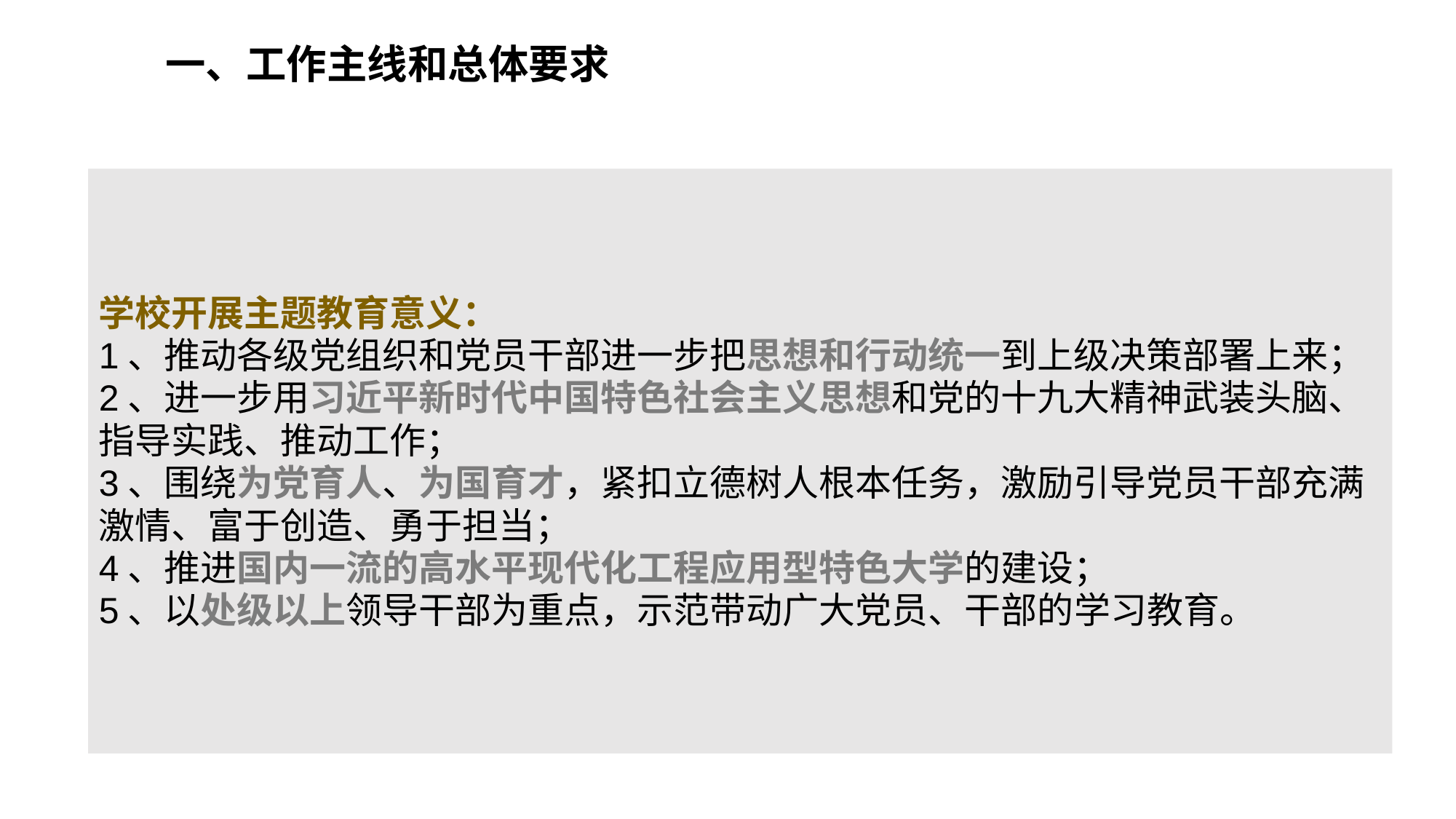

一、工作主线和总体要求
学校开展主题教育意义：
1、推动各级党组织和党员干部进一步把思想和行动统一到上级决策部署上来；
2、进一步用习近平新时代中国特色社会主义思想和党的十九大精神武装头脑、指导实践、推动工作；
3、围绕为党育人、为国育才，紧扣立德树人根本任务，激励引导党员干部充满激情、富于创造、勇于担当；
4、推进国内一流的高水平现代化工程应用型特色大学的建设；
5、以处级以上领导干部为重点，示范带动广大党员、干部的学习教育。